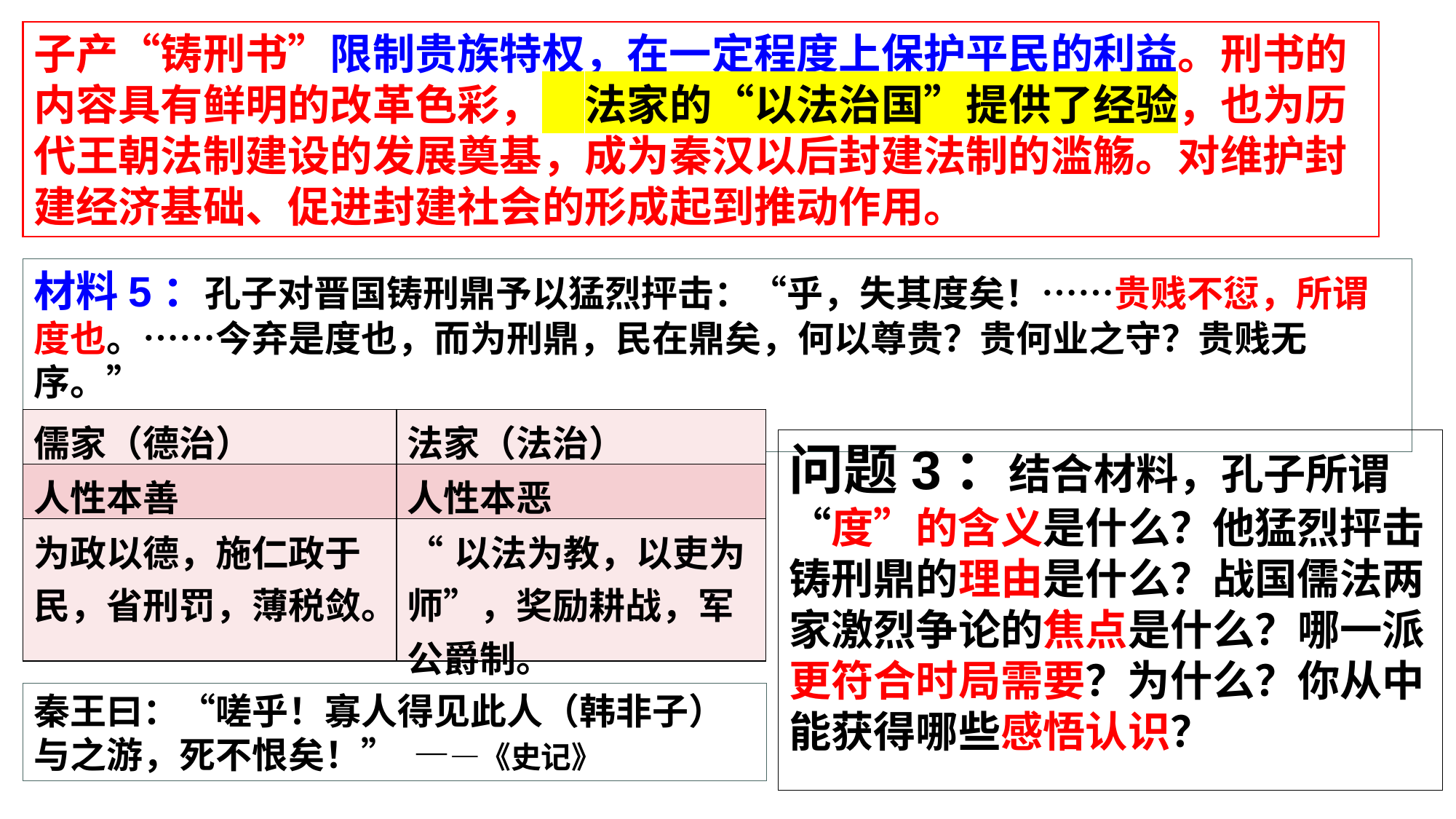

子产“铸刑书”限制贵族特权，在一定程度上保护平民的利益。刑书的内容具有鲜明的改革色彩，为法家的“以法治国”提供了经验，也为历代王朝法制建设的发展奠基，成为秦汉以后封建法制的滥觞。对维护封建经济基础、促进封建社会的形成起到推动作用。
材料5：孔子对晋国铸刑鼎予以猛烈抨击：“乎，失其度矣！……贵贱不愆，所谓度也。……今弃是度也，而为刑鼎，民在鼎矣，何以尊贵？贵何业之守？贵贱无序。”
                                                       ——《孔子家语》
| 儒家（德治） | 法家（法治） |
| --- | --- |
| 人性本善 | 人性本恶 |
| 为政以德，施仁政于民，省刑罚，薄税敛。 | “以法为教，以吏为师”，奖励耕战，军公爵制。 |
问题3：结合材料，孔子所谓“度”的含义是什么？他猛烈抨击铸刑鼎的理由是什么？战国儒法两家激烈争论的焦点是什么？哪一派更符合时局需要？为什么？你从中能获得哪些感悟认识？

秦王曰：“嗟乎！寡人得见此人（韩非子）与之游，死不恨矣！”  ——《史记》